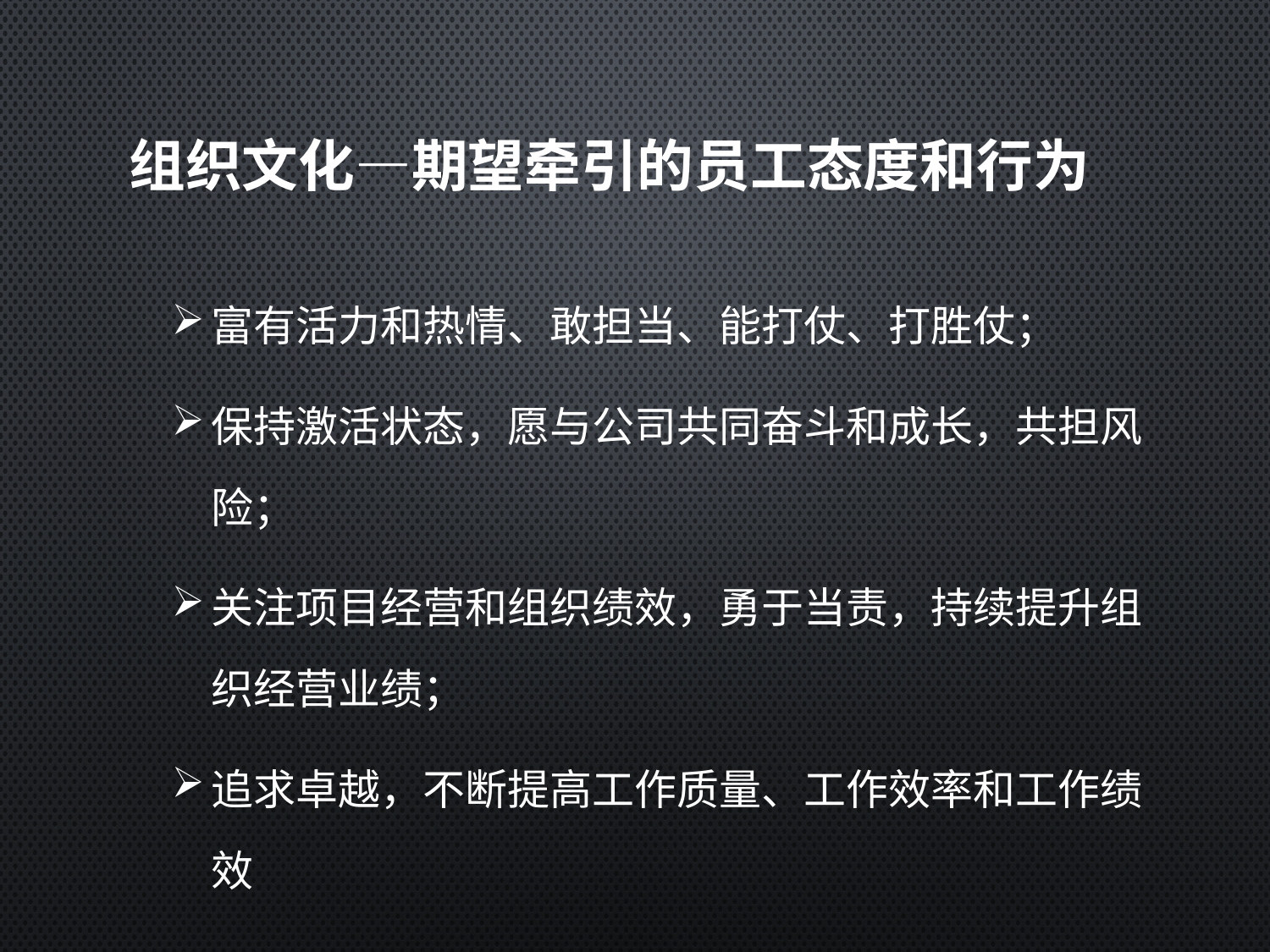

# 组织文化—期望牵引的员工态度和行为
富有活力和热情、敢担当、能打仗、打胜仗；
保持激活状态，愿与公司共同奋斗和成长，共担风险；
关注项目经营和组织绩效，勇于当责，持续提升组织经营业绩；
追求卓越，不断提高工作质量、工作效率和工作绩效